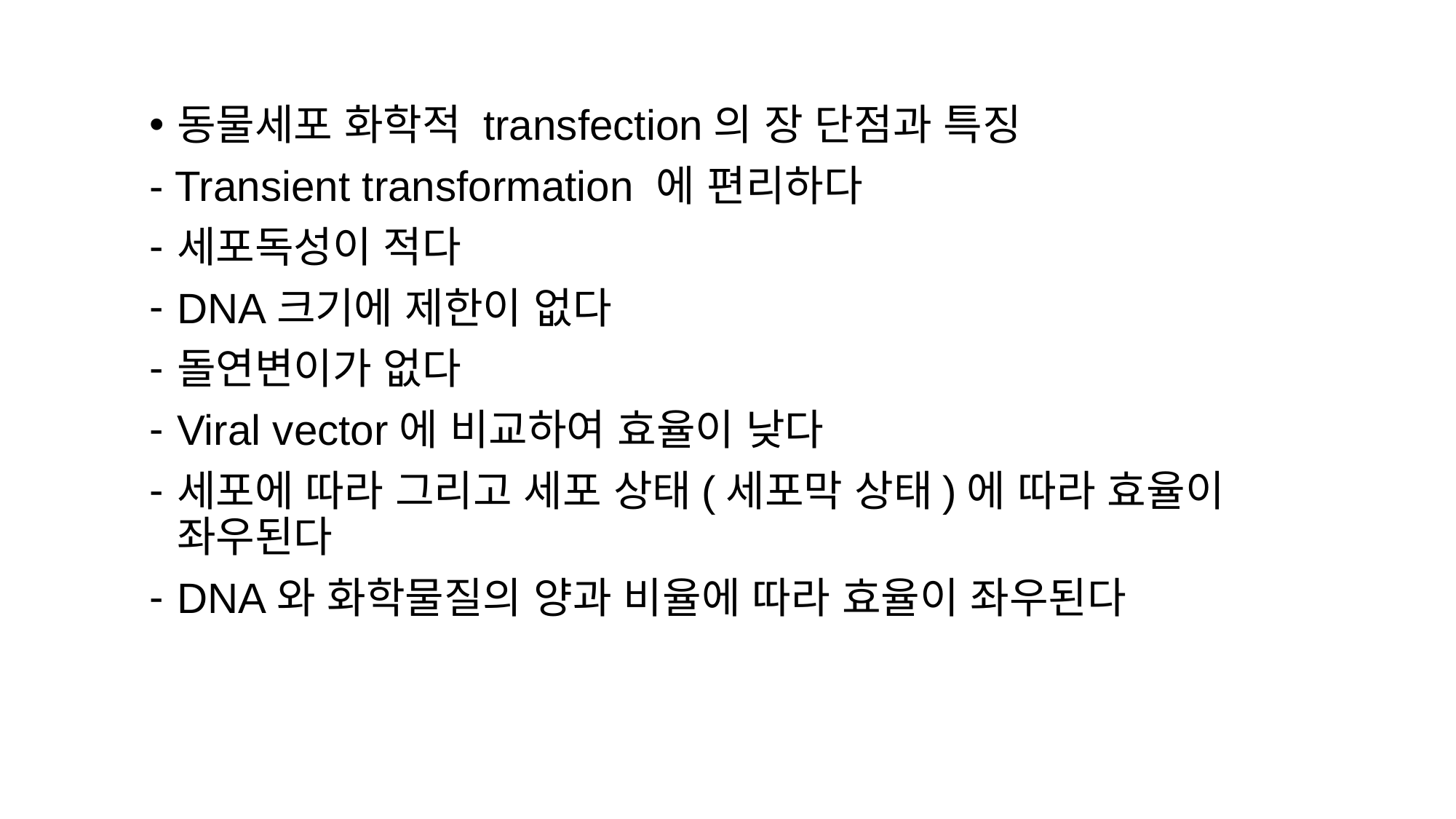

동물세포 화학적 transfection의 장 단점과 특징
- Transient transformation 에 편리하다
세포독성이 적다
DNA크기에 제한이 없다
돌연변이가 없다
Viral vector에 비교하여 효율이 낮다
세포에 따라 그리고 세포 상태(세포막 상태)에 따라 효율이 좌우된다
DNA와 화학물질의 양과 비율에 따라 효율이 좌우된다